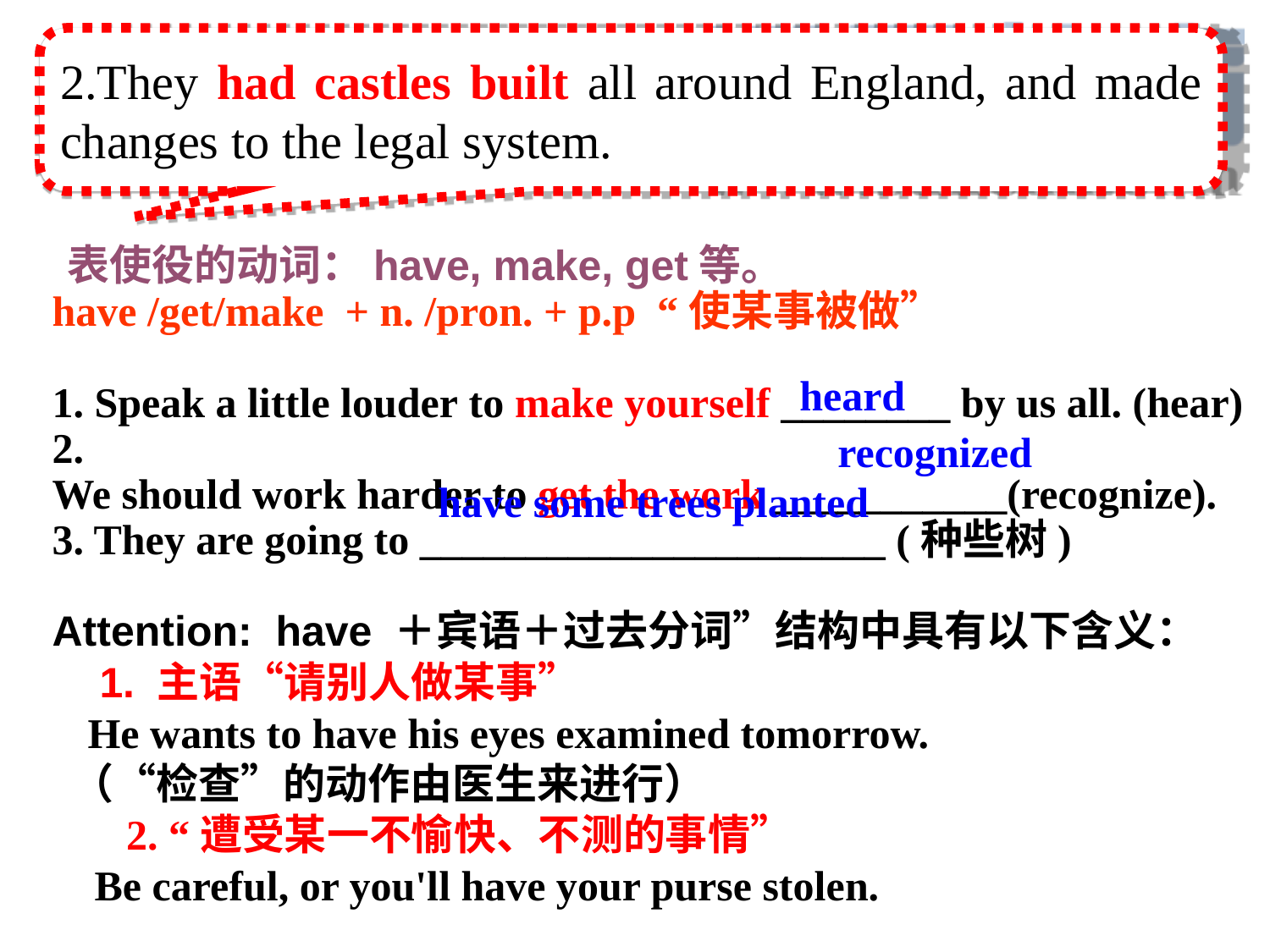

2.They had castles built all around England, and made changes to the legal system.
 表使役的动词：have, make, get等。
have /get/make  + n. /pron. + p.p  “使某事被做”
1. Speak a little louder to make yourself ________ by us all. (hear)
2. We should work harder to get the work ___________(recognize).
3. They are going to ______________________ (种些树)

Attention:  have ＋宾语＋过去分词”结构中具有以下含义：
    1. 主语“请别人做某事”
   He wants to have his eyes examined tomorrow.
 （“检查”的动作由医生来进行）
       2. “遭受某一不愉快、不测的事情”
    Be careful, or you'll have your purse stolen.
heard
recognized
have some trees planted